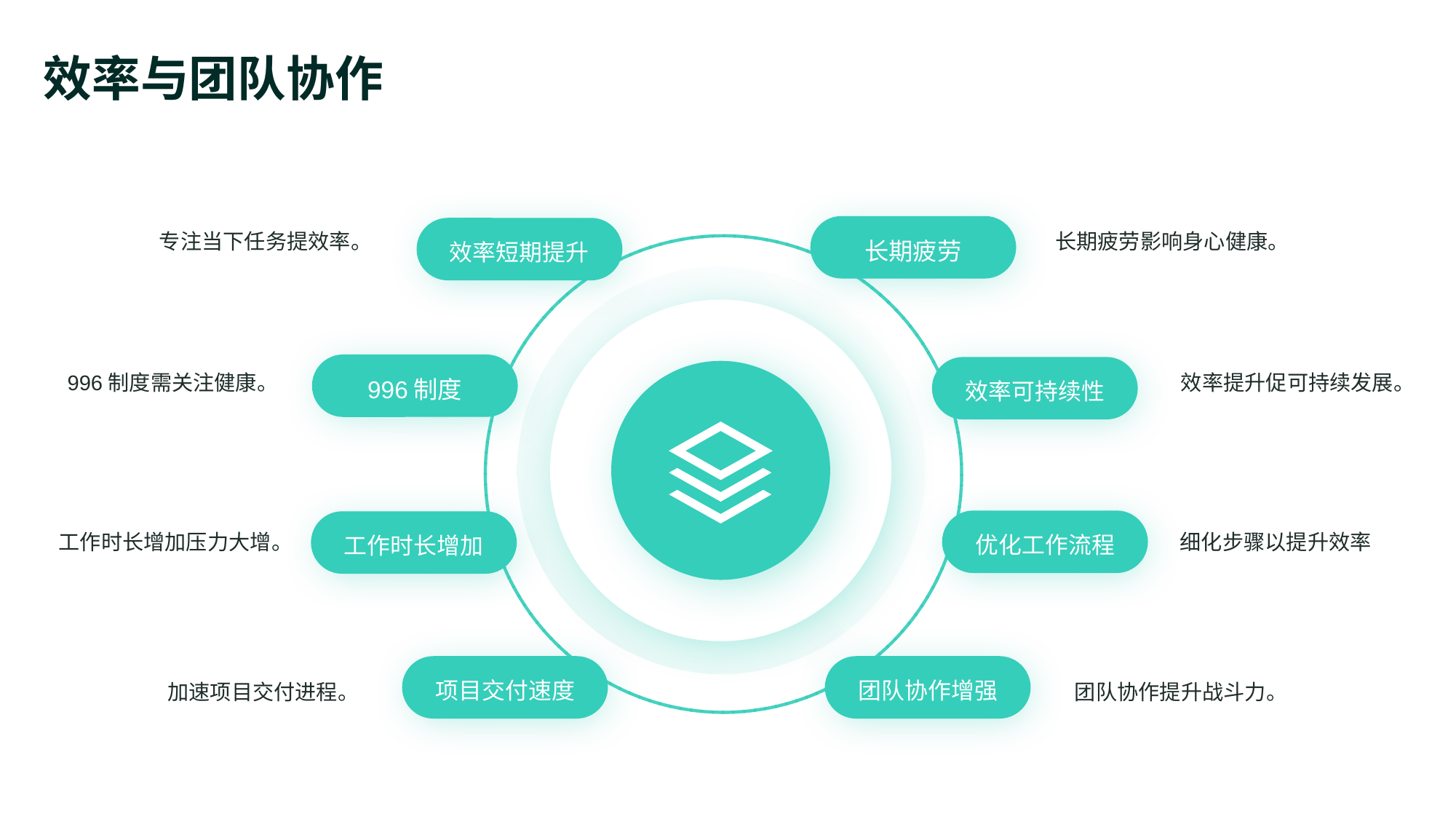

效率与团队协作
专注当下任务提效率。
长期疲劳影响身心健康。

长期疲劳
效率短期提升

996制度需关注健康。
效率提升促可持续发展。

996制度
效率可持续性

工作时长增加压力大增。
细化步骤以提升效率

优化工作流程
工作时长增加
加速项目交付进程。
团队协作提升战斗力。

项目交付速度
团队协作增强